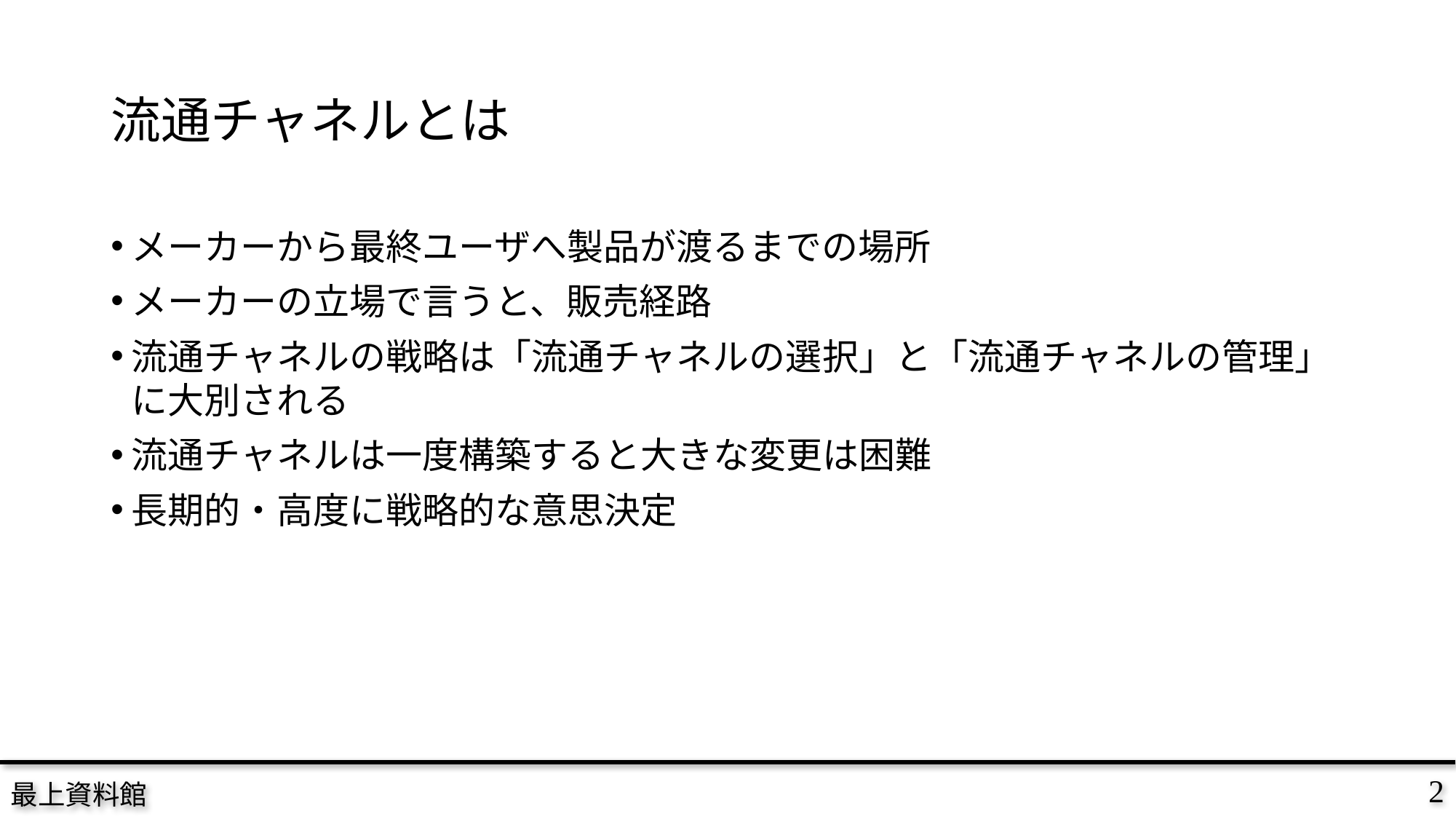

# 流通チャネルとは
メーカーから最終ユーザへ製品が渡るまでの場所
メーカーの立場で言うと、販売経路
流通チャネルの戦略は「流通チャネルの選択」と「流通チャネルの管理」に大別される
流通チャネルは一度構築すると大きな変更は困難
長期的・高度に戦略的な意思決定